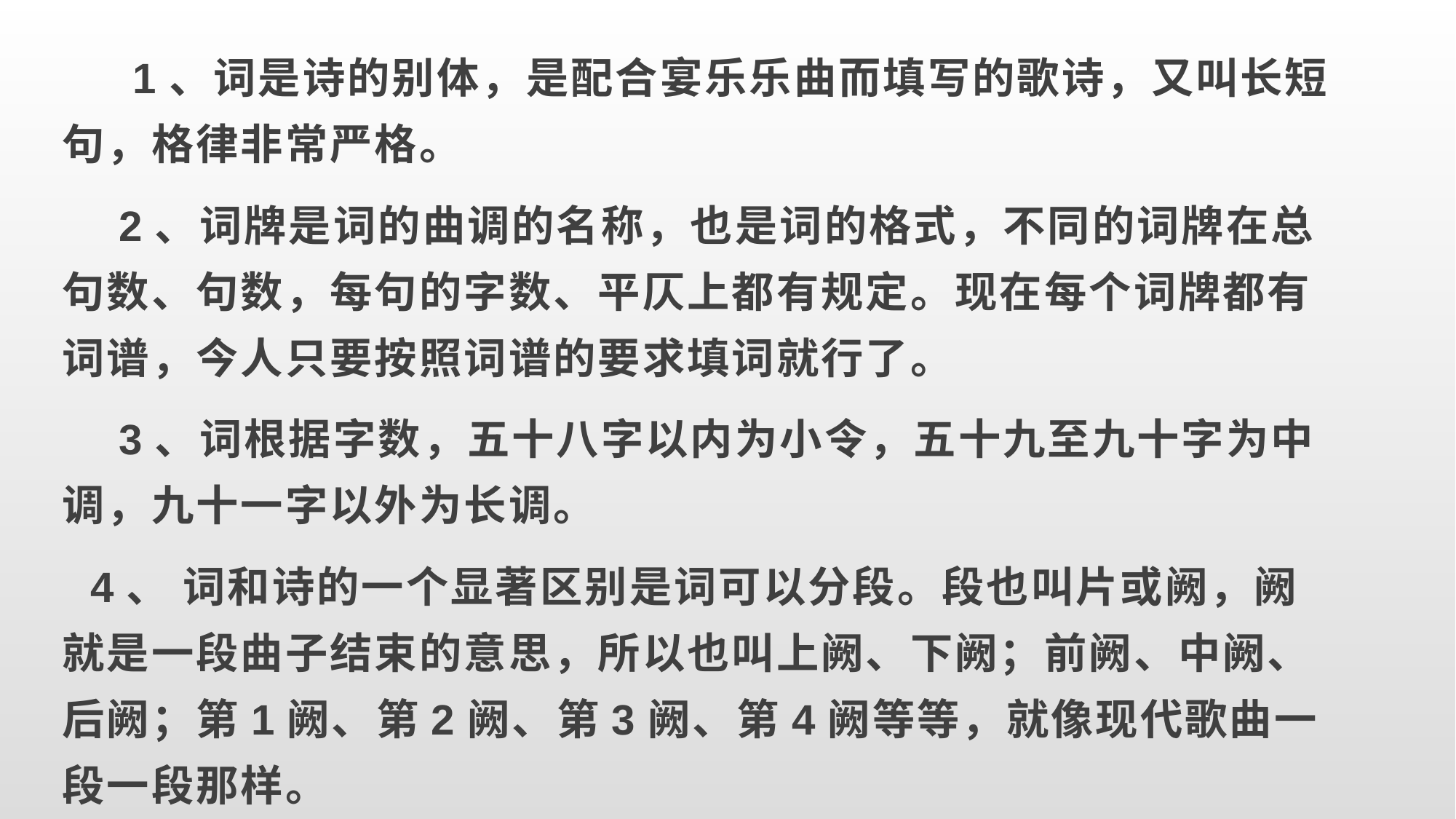

1、词是诗的别体，是配合宴乐乐曲而填写的歌诗，又叫长短句，格律非常严格。
    2、词牌是词的曲调的名称，也是词的格式，不同的词牌在总句数、句数，每句的字数、平仄上都有规定。现在每个词牌都有词谱，今人只要按照词谱的要求填词就行了。
    3、词根据字数，五十八字以内为小令，五十九至九十字为中调，九十一字以外为长调。
  4、 词和诗的一个显著区别是词可以分段。段也叫片或阙，阙就是一段曲子结束的意思，所以也叫上阙、下阙；前阙、中阙、后阙；第1阙、第2阙、第3阙、第4阙等等，就像现代歌曲一段一段那样。